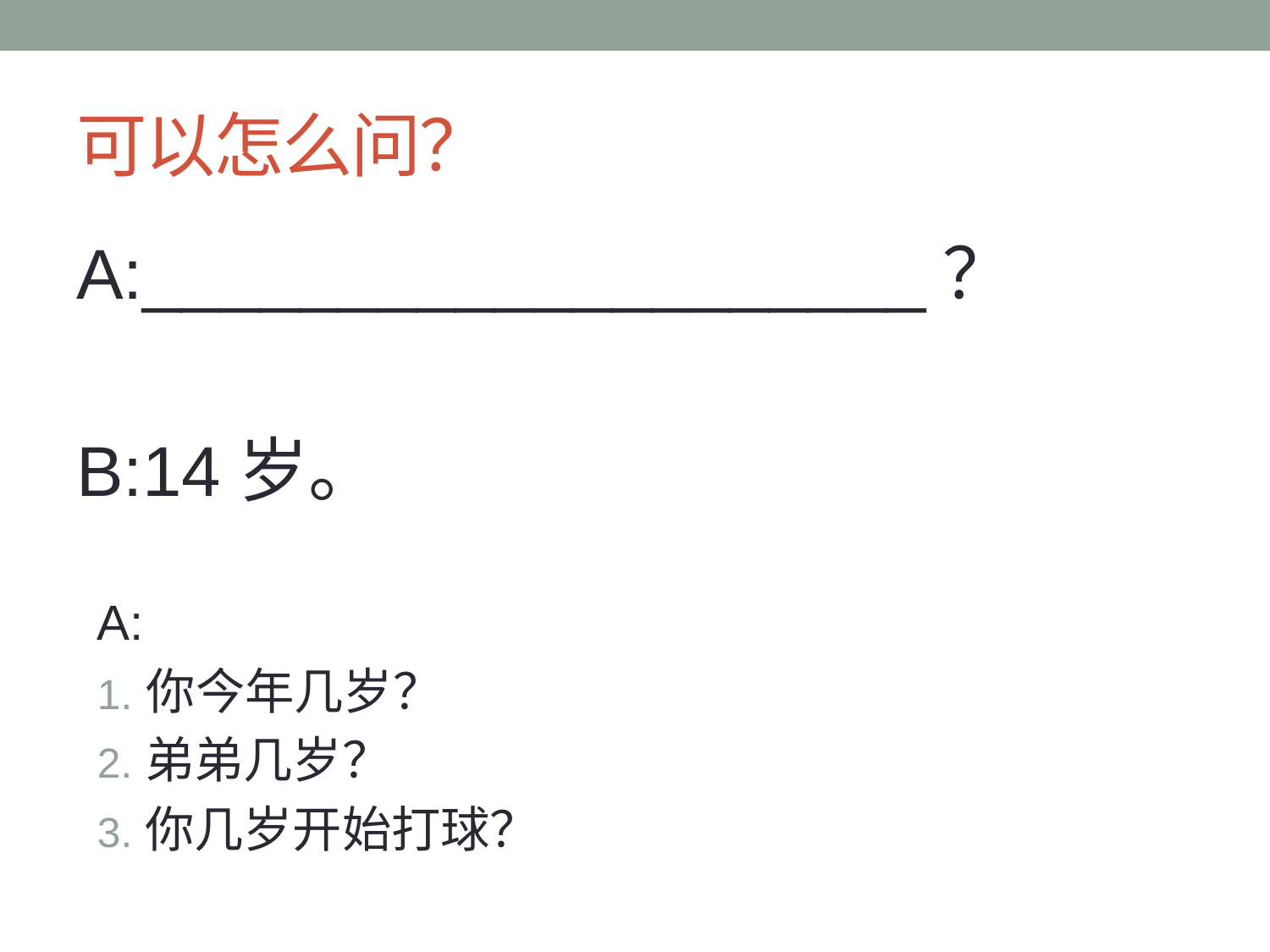

# 可以怎么问？
A:____________________？

B:14岁。

A:
你今年几岁？
弟弟几岁？
你几岁开始打球？